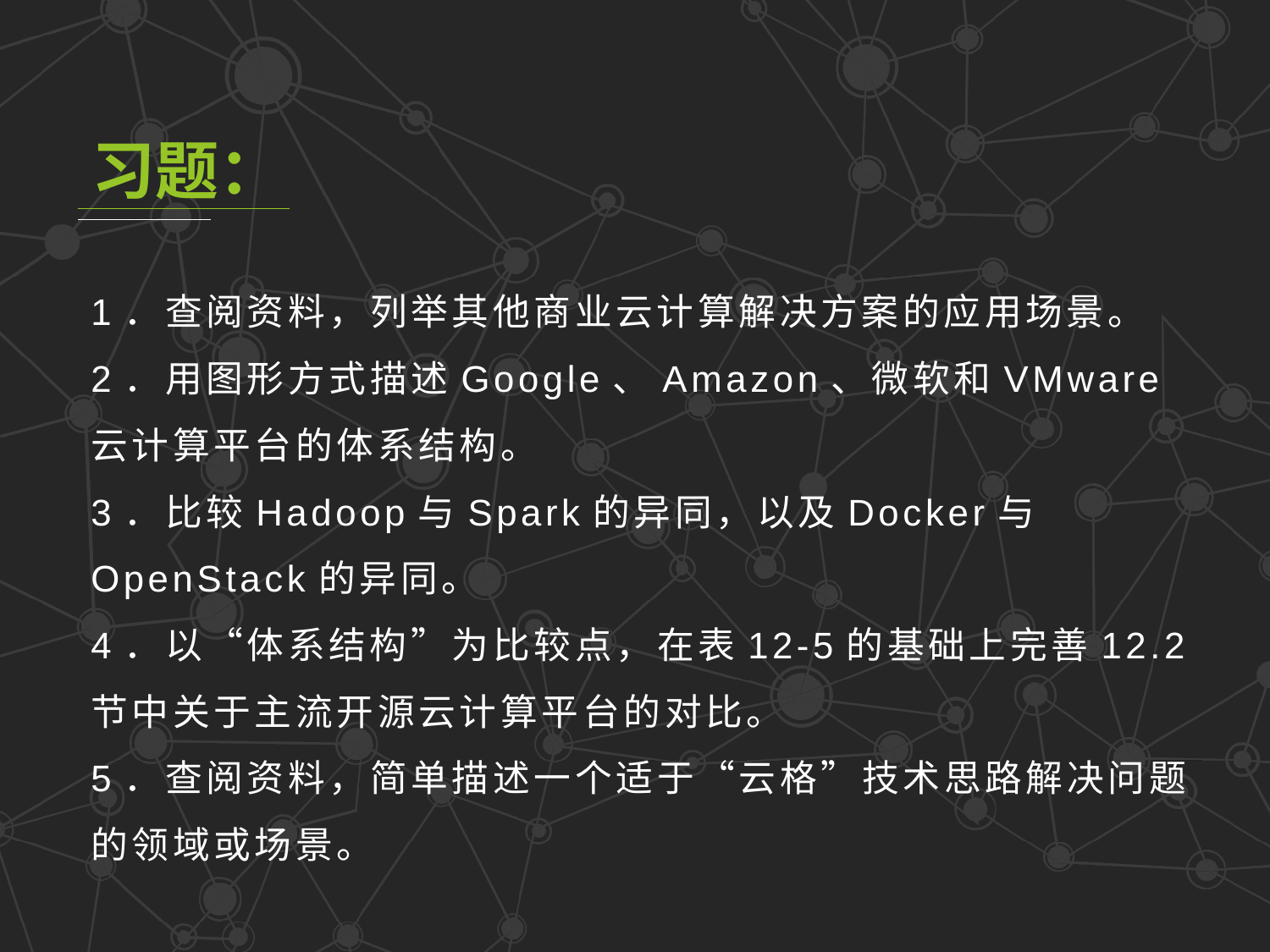

习题：
1．查阅资料，列举其他商业云计算解决方案的应用场景。
2．用图形方式描述Google、Amazon、微软和VMware云计算平台的体系结构。
3．比较Hadoop与Spark的异同，以及Docker与OpenStack的异同。
4．以“体系结构”为比较点，在表12-5的基础上完善12.2节中关于主流开源云计算平台的对比。
5．查阅资料，简单描述一个适于“云格”技术思路解决问题的领域或场景。